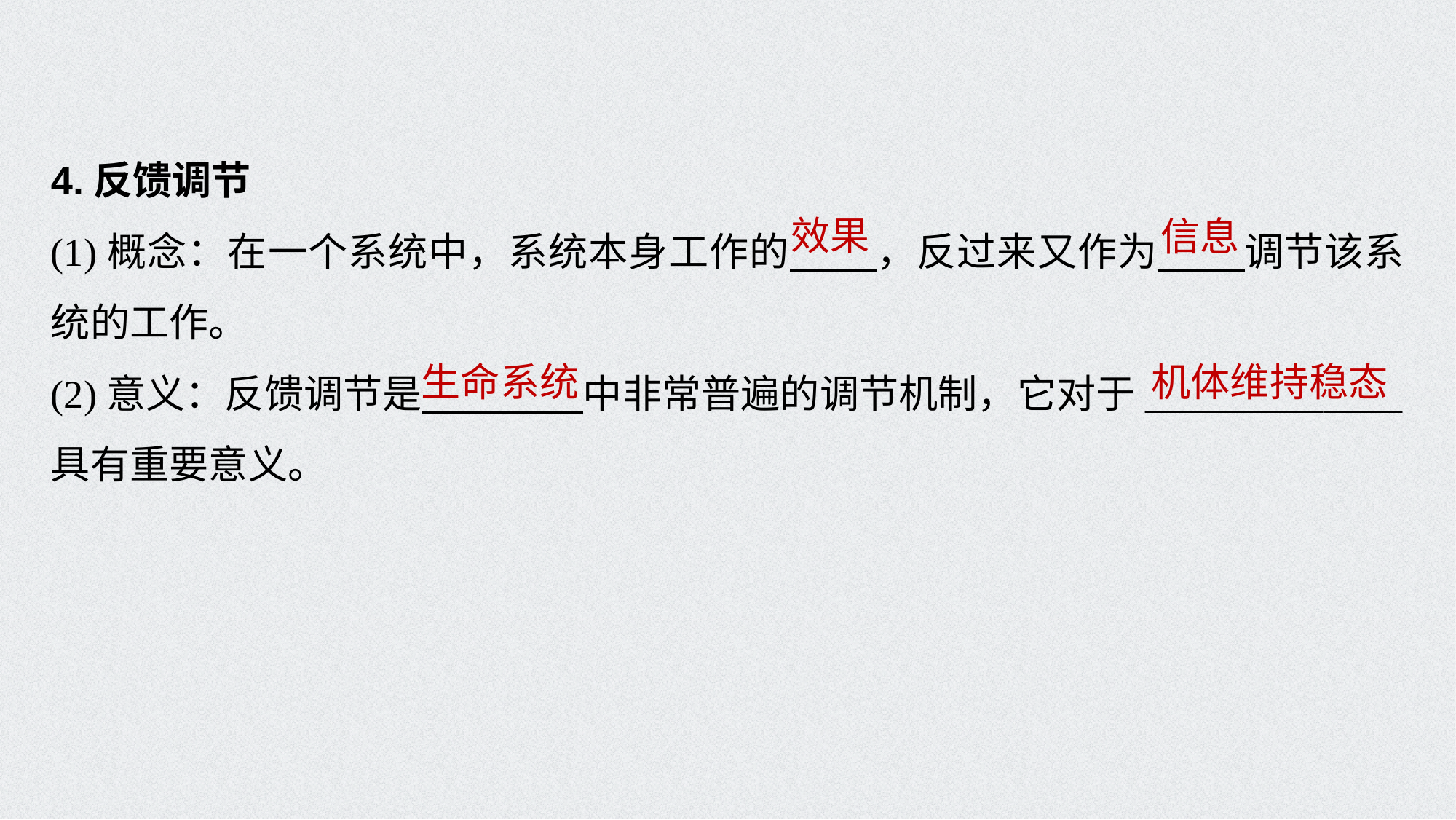

4.反馈调节
(1)概念：在一个系统中，系统本身工作的         ，反过来又作为         调节该系统的工作。
(2)意义：反馈调节是                  中非常普遍的调节机制，它对于_____________
具有重要意义。
效果
信息
生命系统
机体维持稳态